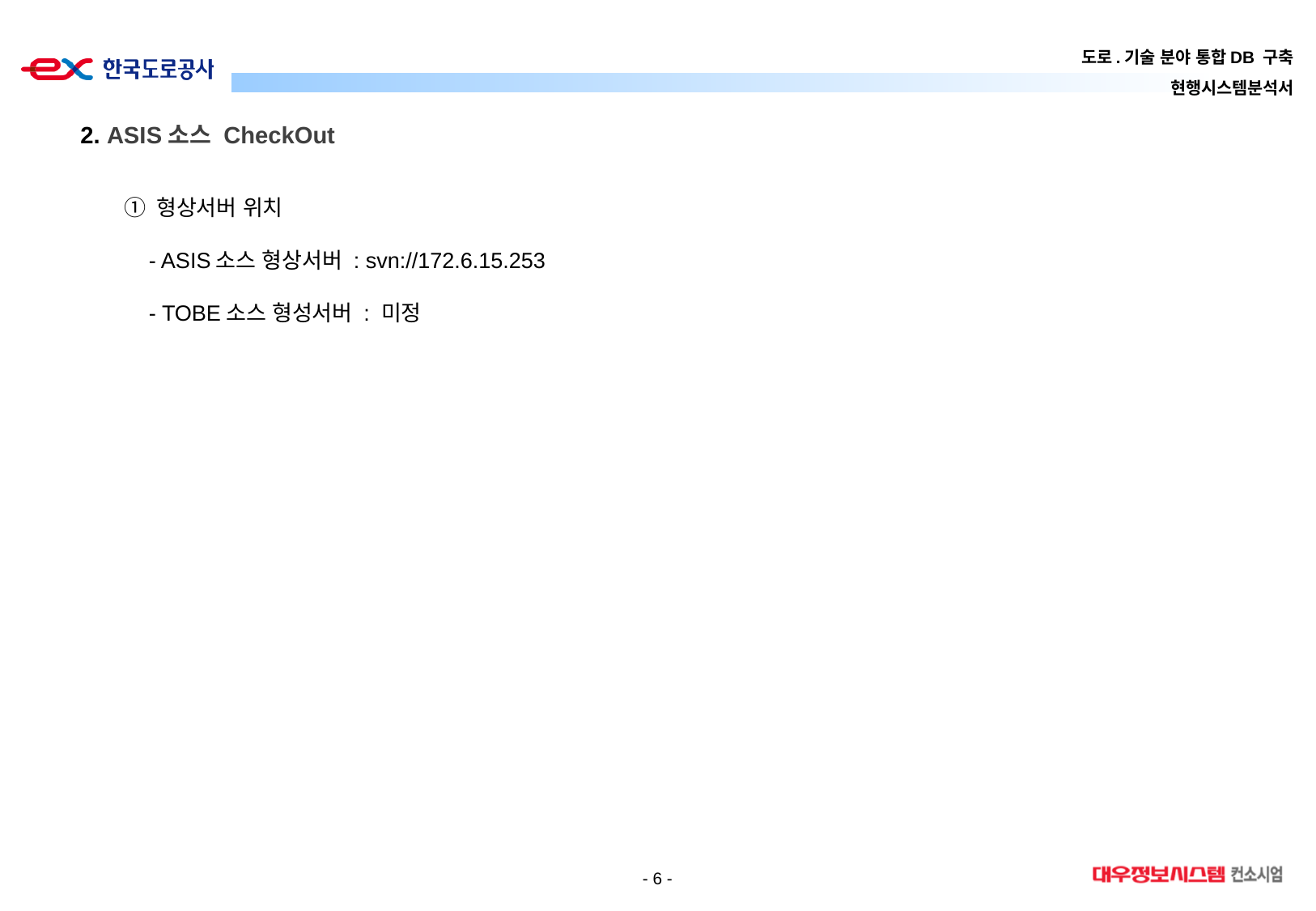

2. ASIS소스 CheckOut
① 형상서버 위치

    - ASIS소스 형상서버 : svn://172.6.15.253

    - TOBE소스 형성서버 : 미정